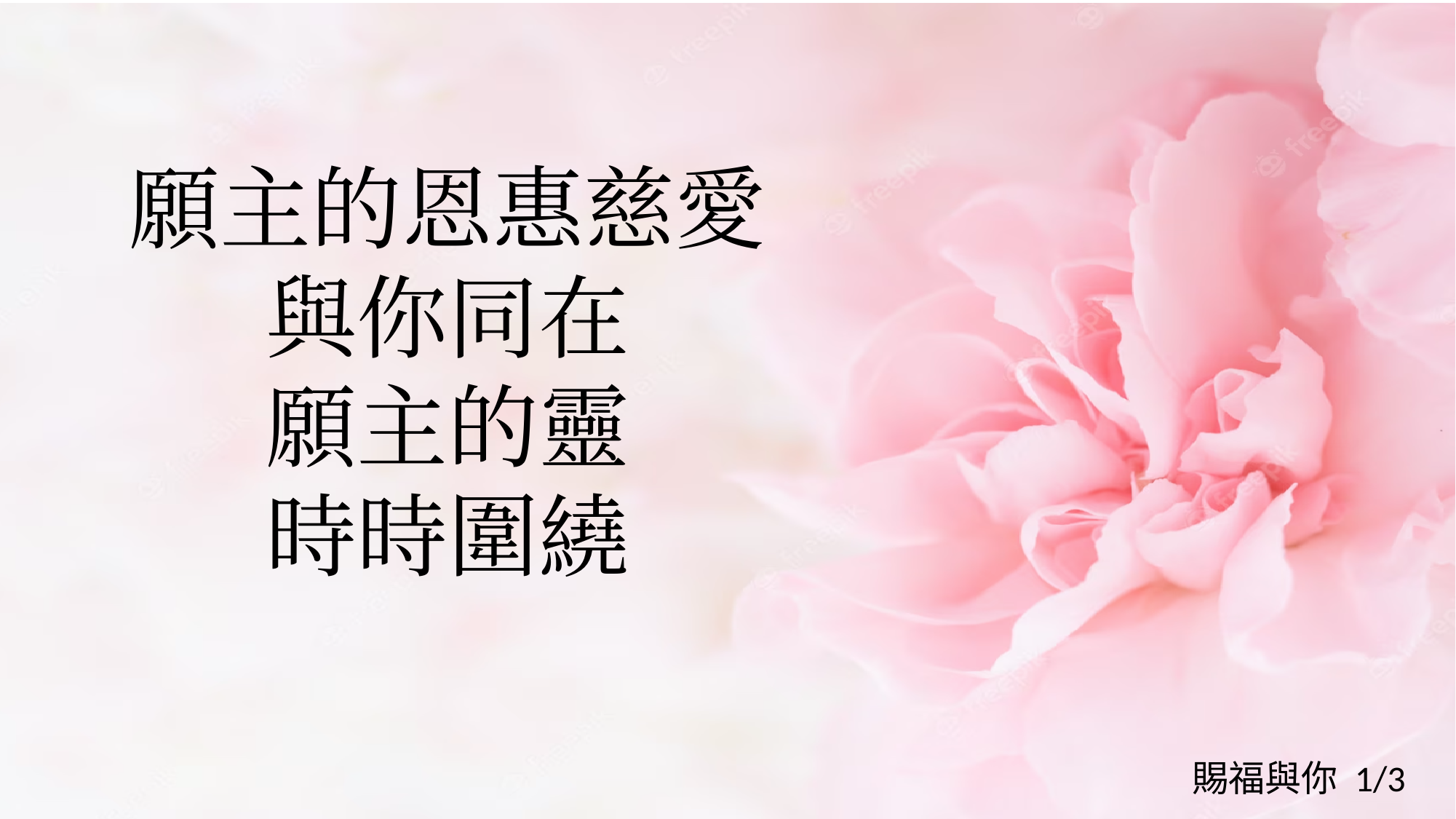

# 願主的恩惠慈愛 與你同在 願主的靈 時時圍繞
賜福與你 1/3